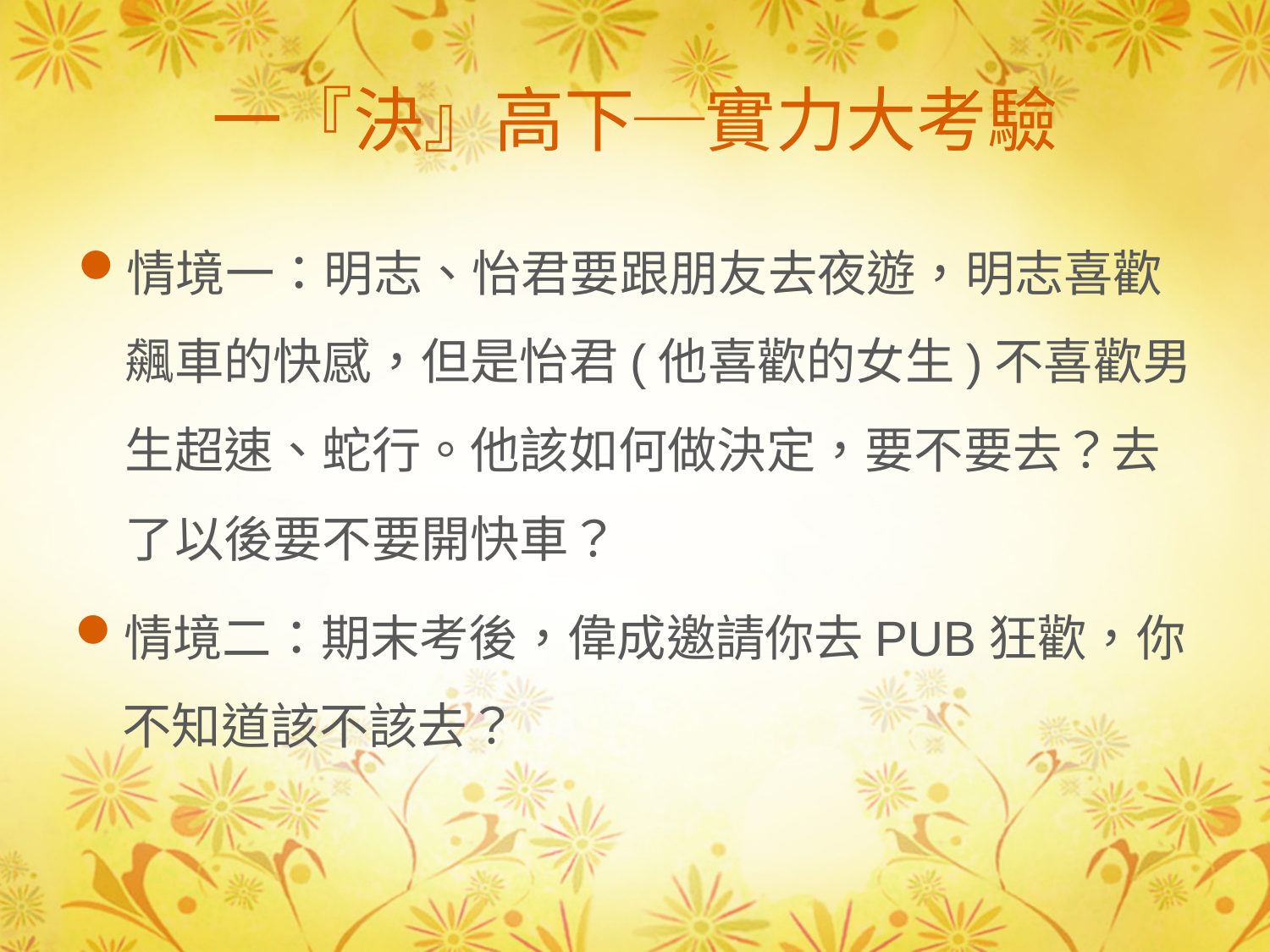

# 一『決』高下─實力大考驗
情境一：明志、怡君要跟朋友去夜遊，明志喜歡飆車的快感，但是怡君(他喜歡的女生)不喜歡男生超速、蛇行。他該如何做決定，要不要去？去了以後要不要開快車？
情境二：期末考後，偉成邀請你去PUB狂歡，你不知道該不該去？